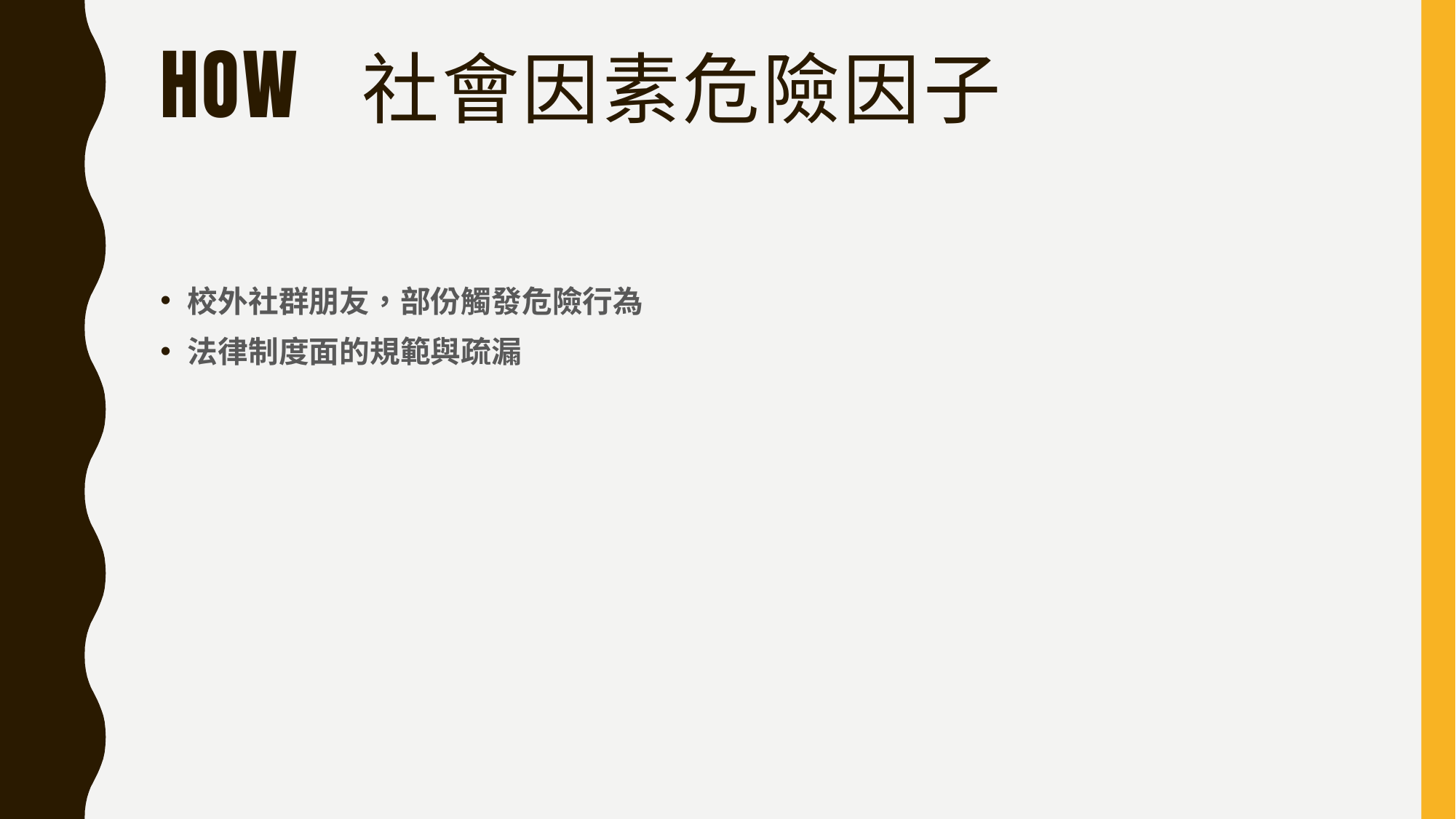

# HOW  社會因素危險因子
校外社群朋友，部份觸發危險行為
法律制度面的規範與疏漏